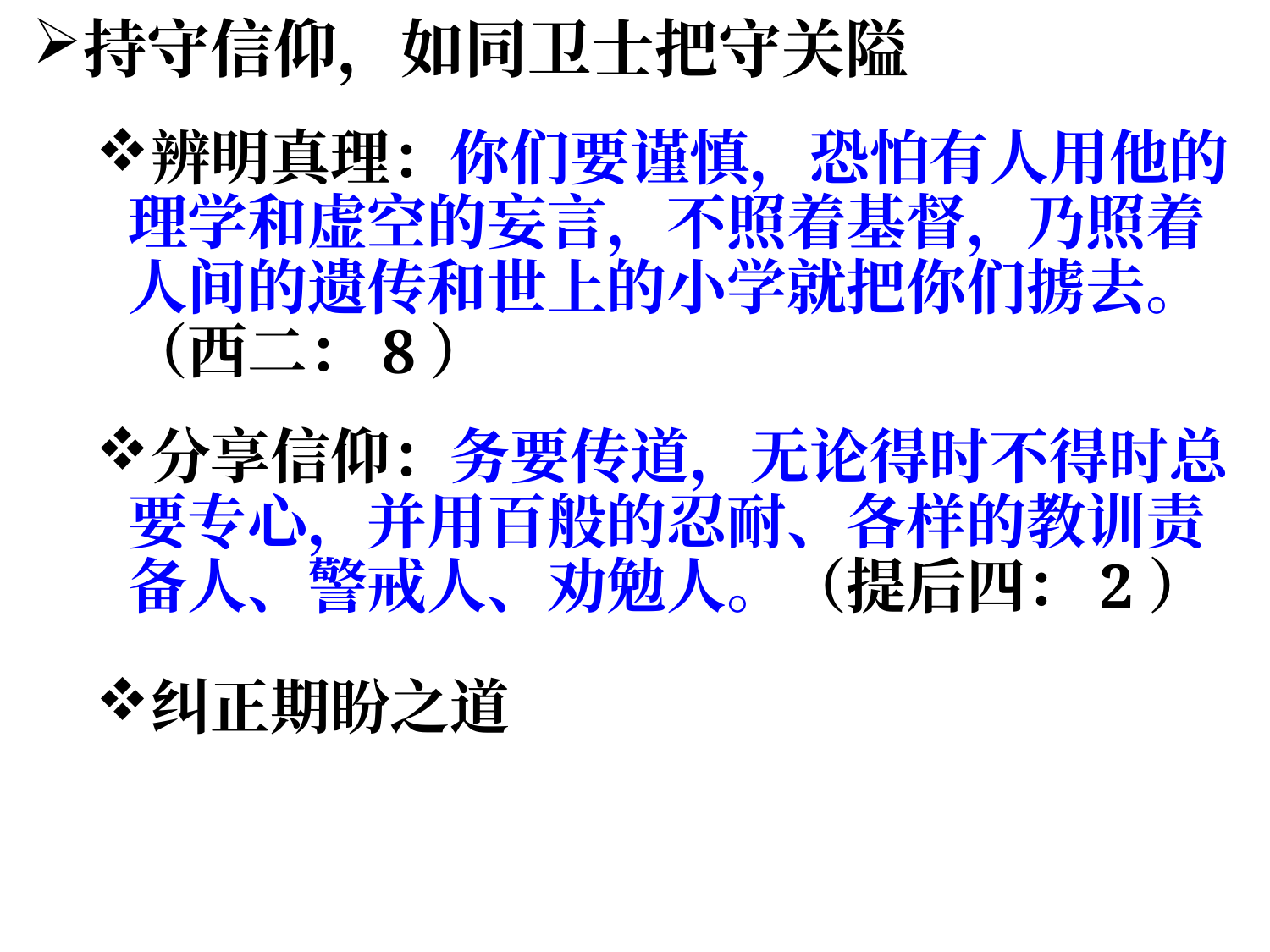

持守信仰，如同卫士把守关隘

辨明真理：你们要谨慎，恐怕有人用他的理学和虚空的妄言，不照着基督，乃照着人间的遗传和世上的小学就把你们掳去。（西二：8）

分享信仰：务要传道，无论得时不得时总要专心，并用百般的忍耐、各样的教训责备人、警戒人、劝勉人。（提后四：2）

纠正期盼之道